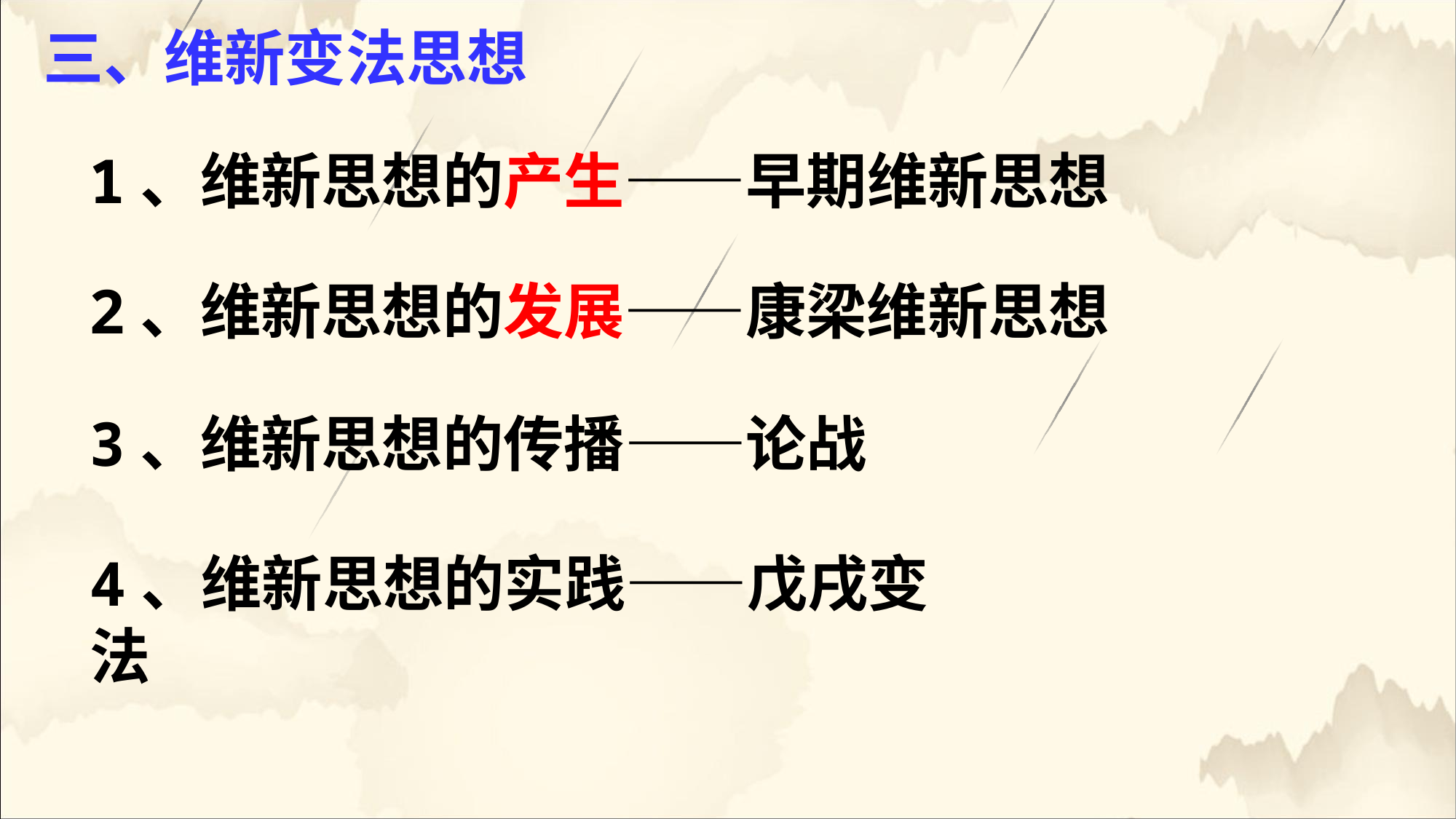

三、维新变法思想

1、维新思想的产生——早期维新思想

2、维新思想的发展——康梁维新思想

3、维新思想的传播——论战

4、维新思想的实践——戊戌变法